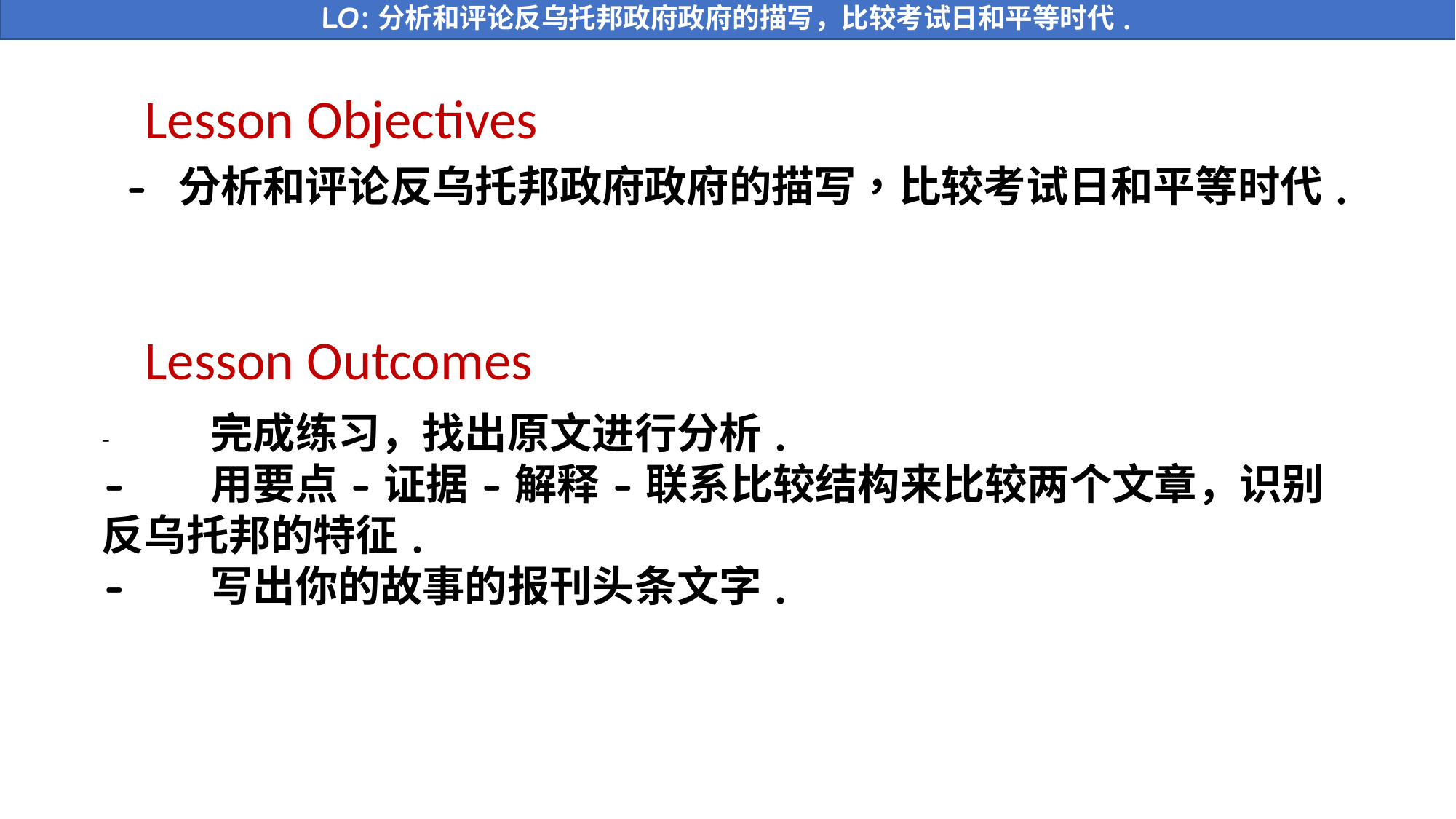

LO:分析和评论反乌托邦政府政府的描写，比较考试日和平等时代.
Lesson Objectives
- 分析和评论反乌托邦政府政府的描写，比较考试日和平等时代.
Lesson Outcomes
-	完成练习，找出原文进行分析.
-	用要点-证据-解释-联系比较结构来比较两个文章，识别反乌托邦的特征.
-	写出你的故事的报刊头条文字.